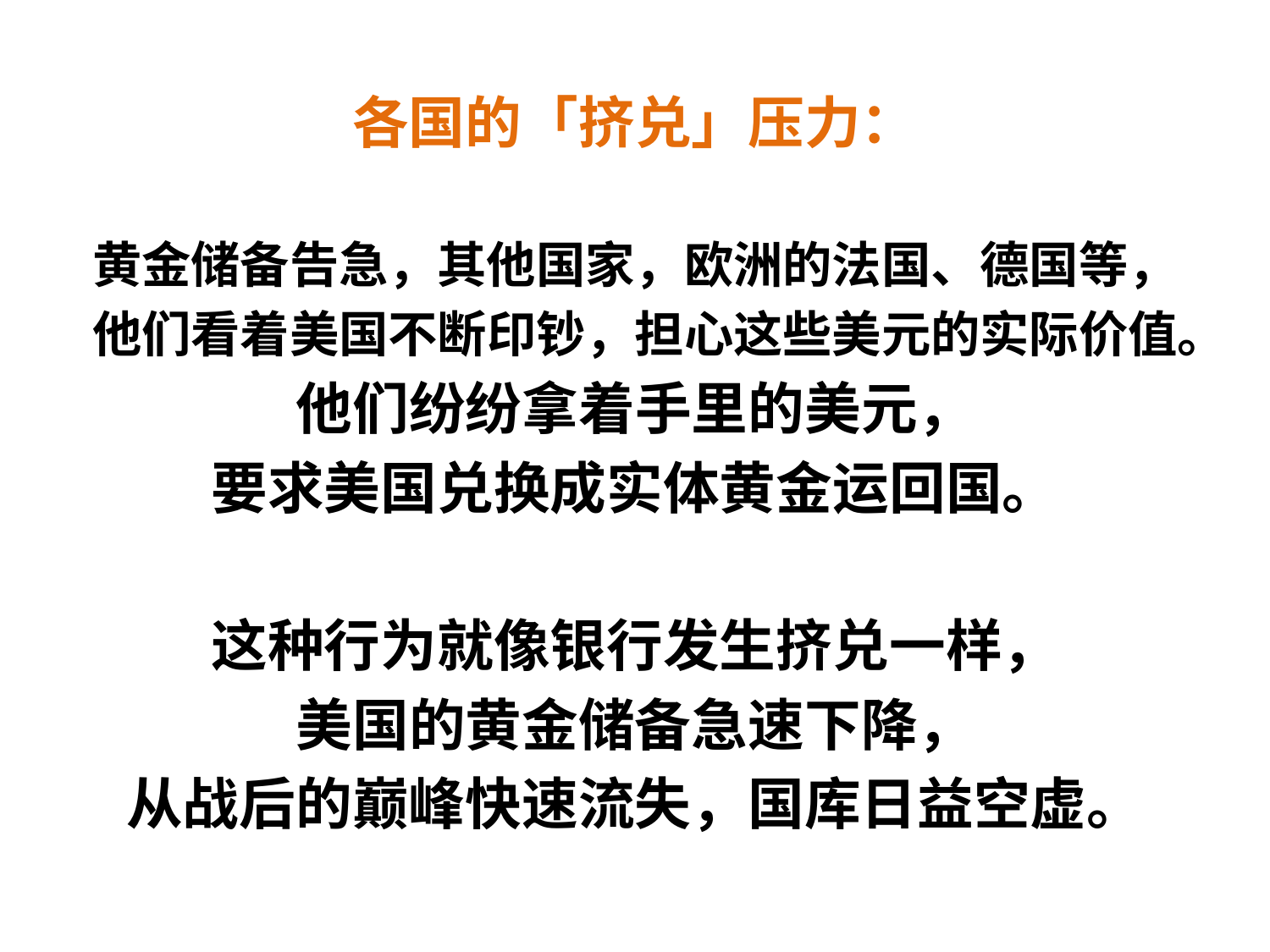

#
各国的「挤兑」压力：

黄金储备告急，其他国家，欧洲的法国、德国等，
他们看着美国不断印钞，担心这些美元的实际价值。
他们纷纷拿着手里的美元，
要求美国兑换成实体黄金运回国。

这种行为就像银行发生挤兑一样，
美国的黄金储备急速下降，
从战后的巅峰快速流失，国库日益空虚。